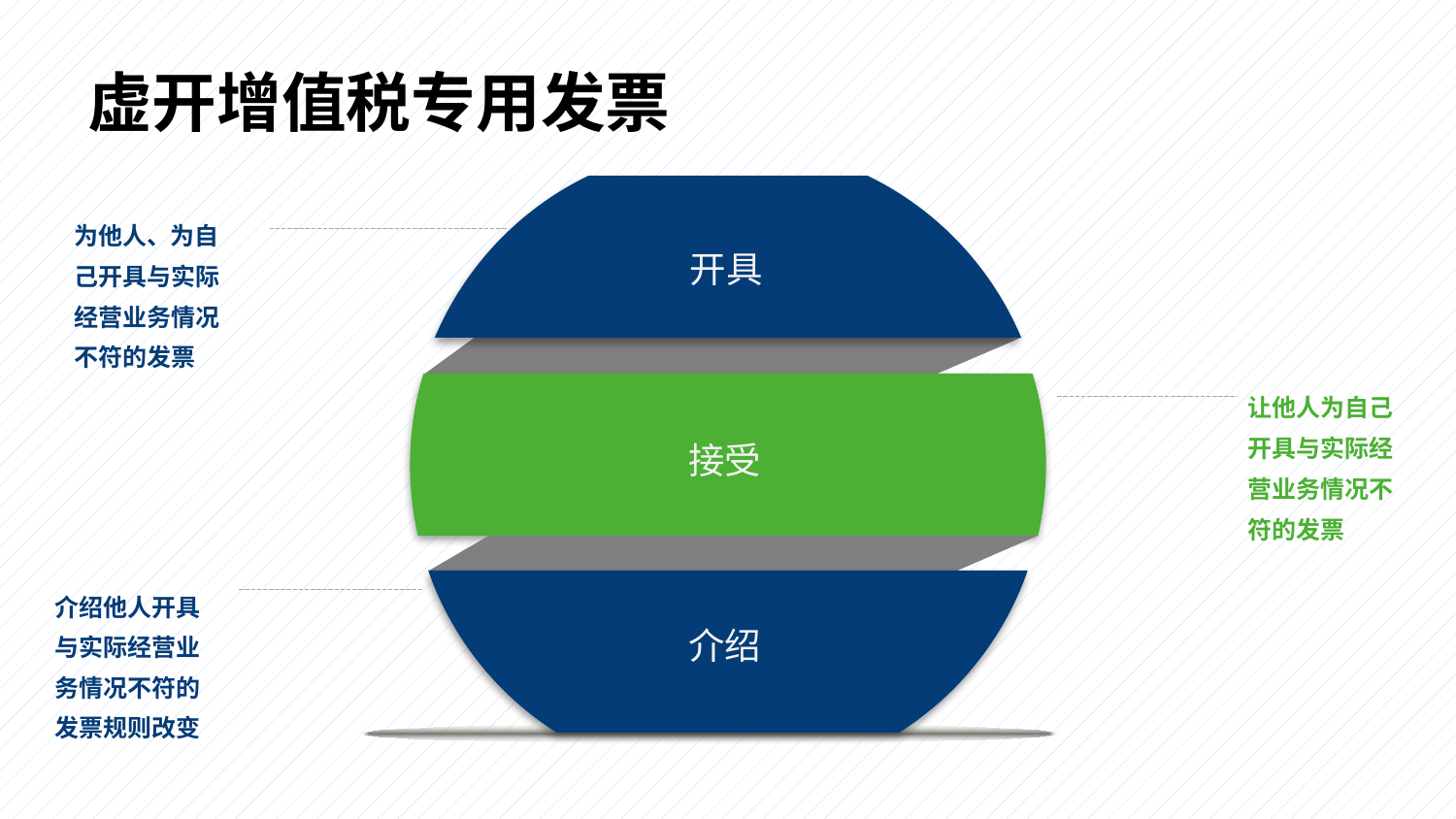

# 虚开增值税专用发票

为他人、为自己开具与实际经营业务情况不符的发票
开具

让他人为自己开具与实际经营业务情况不符的发票
接受

介绍他人开具与实际经营业务情况不符的发票规则改变
介绍